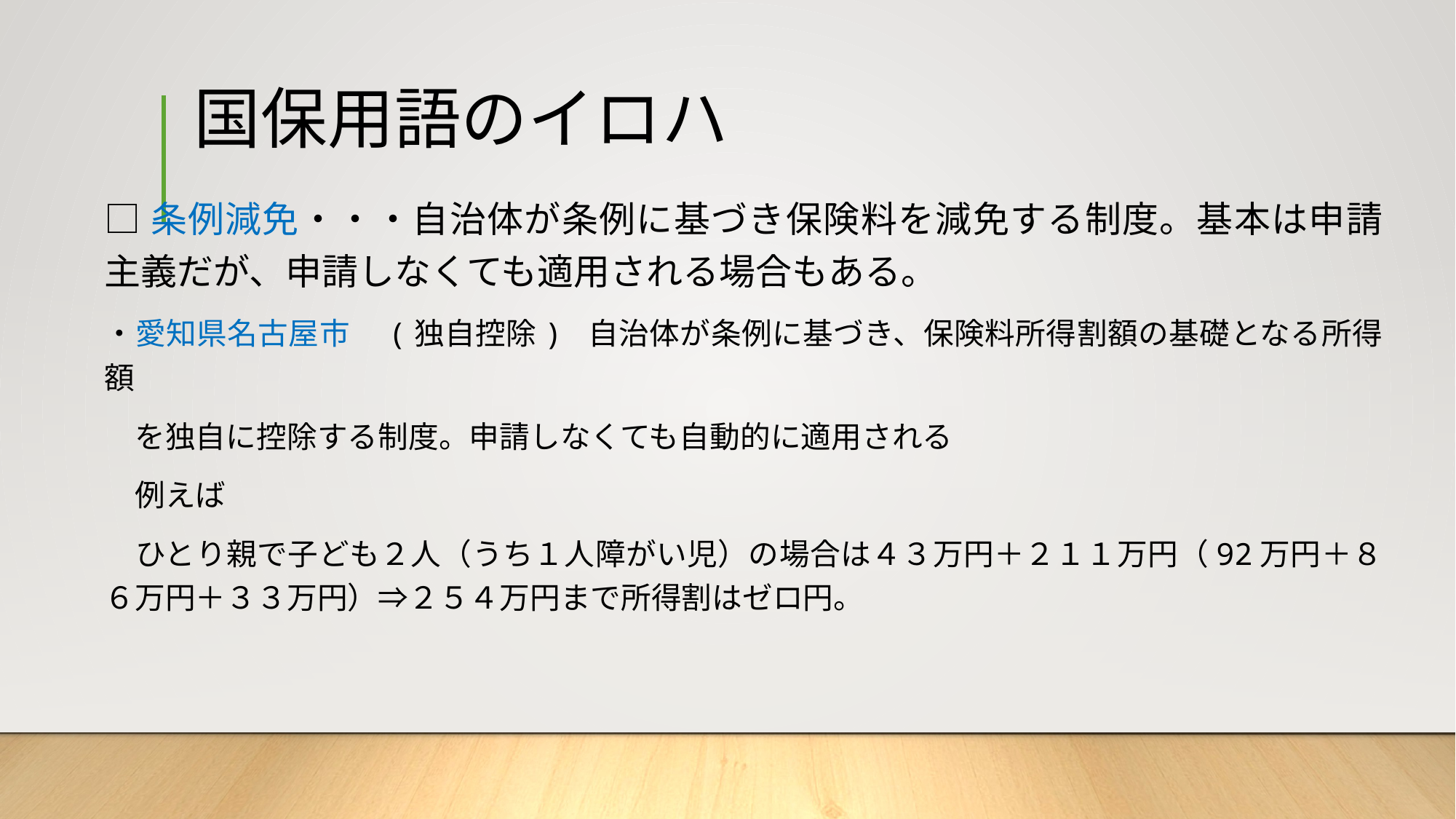

# 国保用語のイロハ
□条例減免・・・自治体が条例に基づき保険料を減免する制度。基本は申請主義だが、申請しなくても適用される場合もある。
・愛知県名古屋市　(独自控除) 自治体が条例に基づき、保険料所得割額の基礎となる所得額
　を独自に控除する制度。申請しなくても自動的に適用される
　例えば
　ひとり親で子ども２人（うち１人障がい児）の場合は４３万円＋２１１万円（92万円＋８６万円＋３３万円）⇒２５４万円まで所得割はゼロ円。